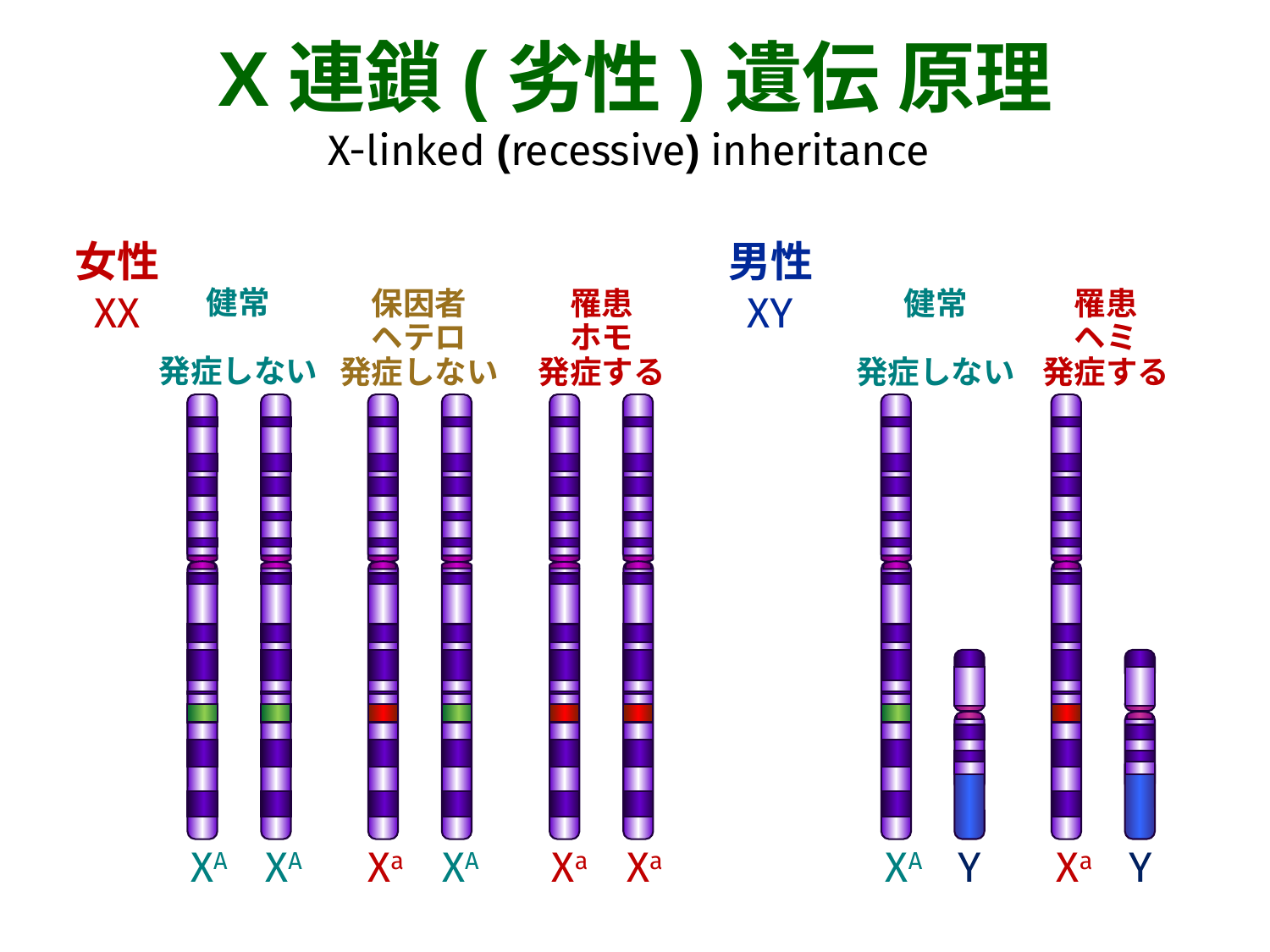

X連鎖(劣性)遺伝 原理

X-linked (recessive) inheritance
女性
XX
男性
XY
健常

発症しない
保因者
ヘテロ
発症しない
罹患
ホモ
発症する
健常

発症しない
罹患
ヘミ
発症する

XA
XA
Xa
XA
Xa
Xa
XA
Y
Xa
Y